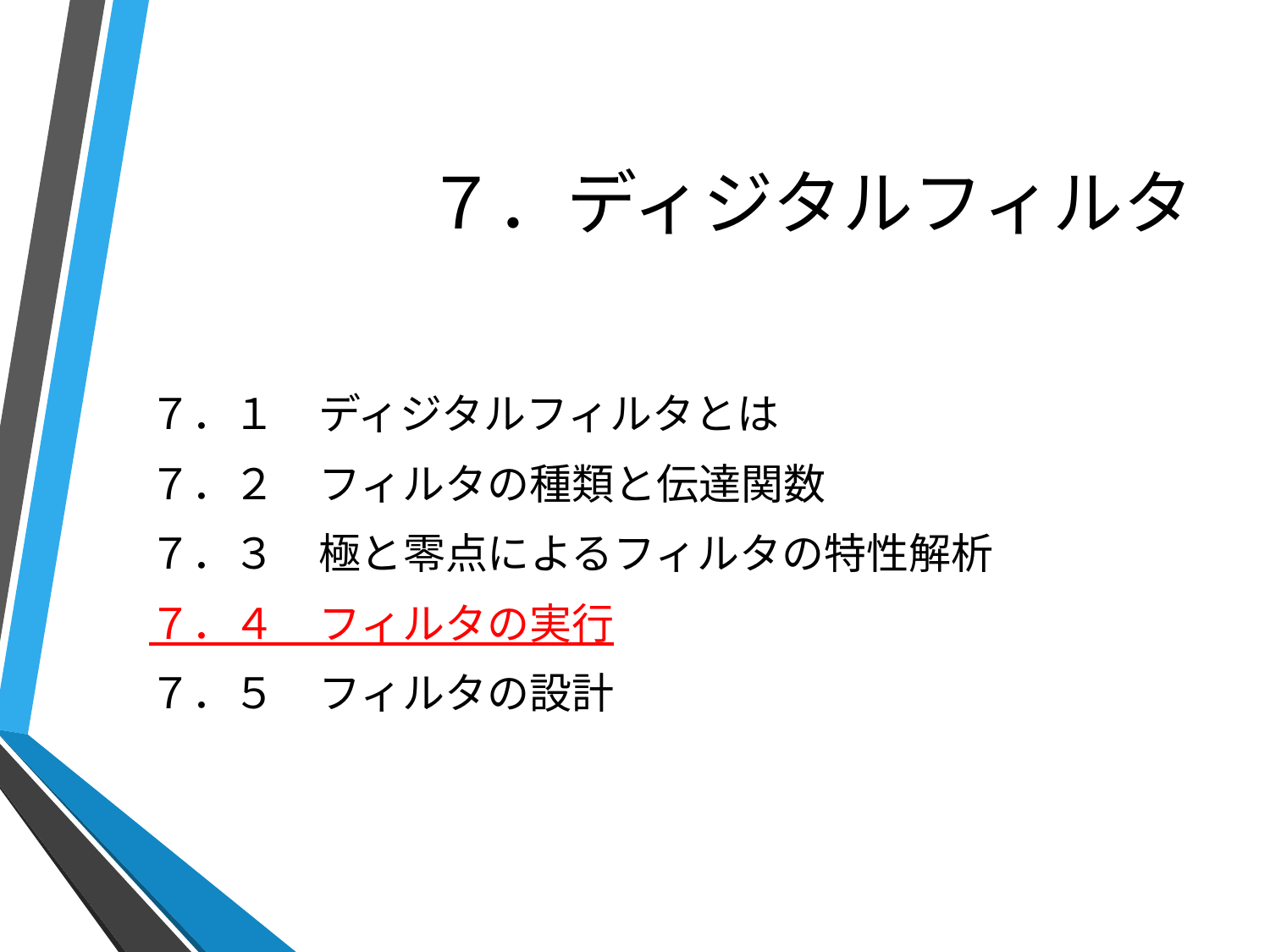

# ７．ディジタルフィルタ
７．１　ディジタルフィルタとは
７．２　フィルタの種類と伝達関数
７．３　極と零点によるフィルタの特性解析
７．４　フィルタの実行
７．５　フィルタの設計